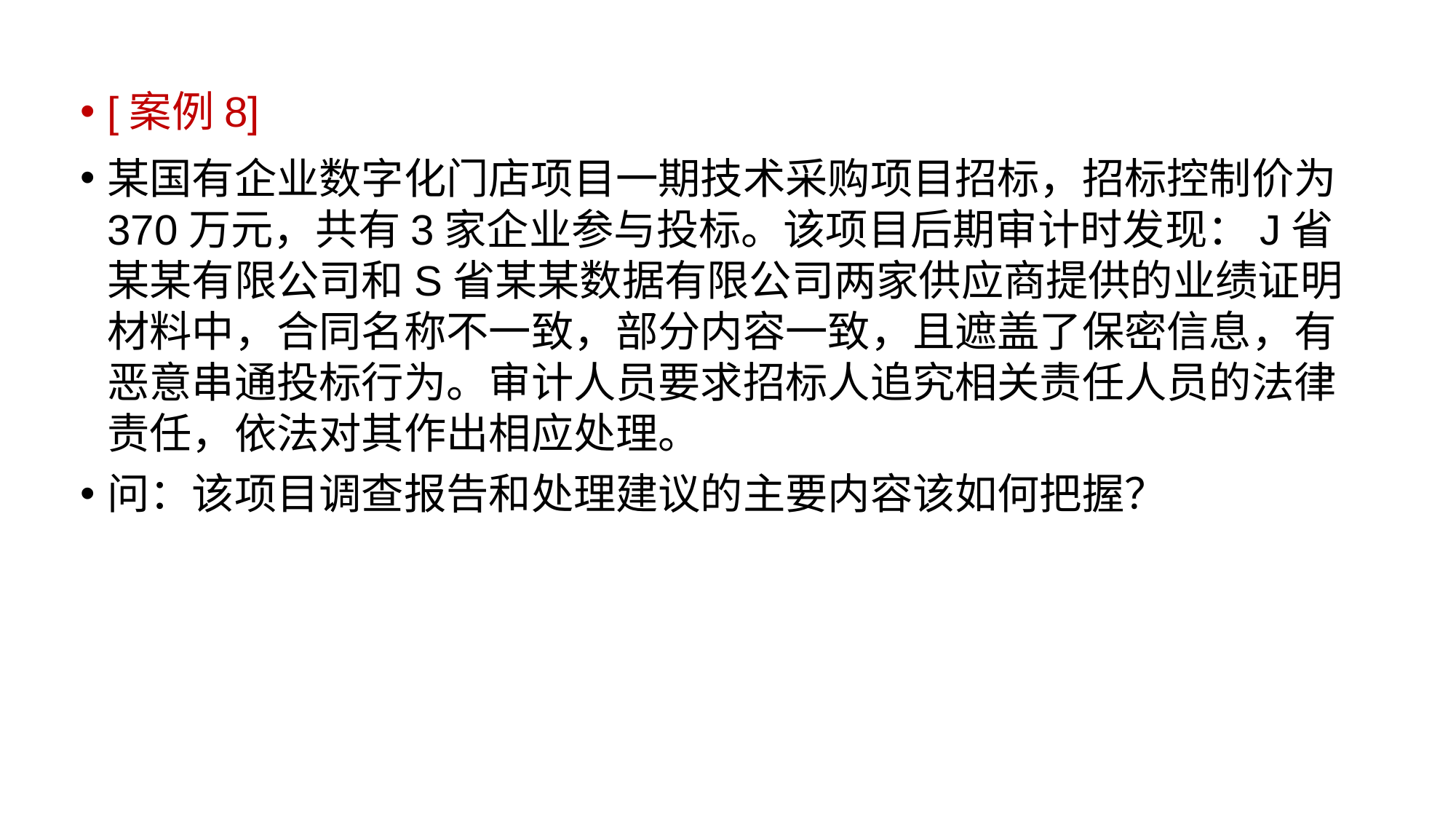

[案例8]
某国有企业数字化门店项目一期技术采购项目招标，招标控制价为370万元，共有3家企业参与投标。该项目后期审计时发现：J省某某有限公司和S省某某数据有限公司两家供应商提供的业绩证明材料中，合同名称不一致，部分内容一致，且遮盖了保密信息，有恶意串通投标行为。审计人员要求招标人追究相关责任人员的法律责任，依法对其作出相应处理。
问：该项目调查报告和处理建议的主要内容该如何把握？